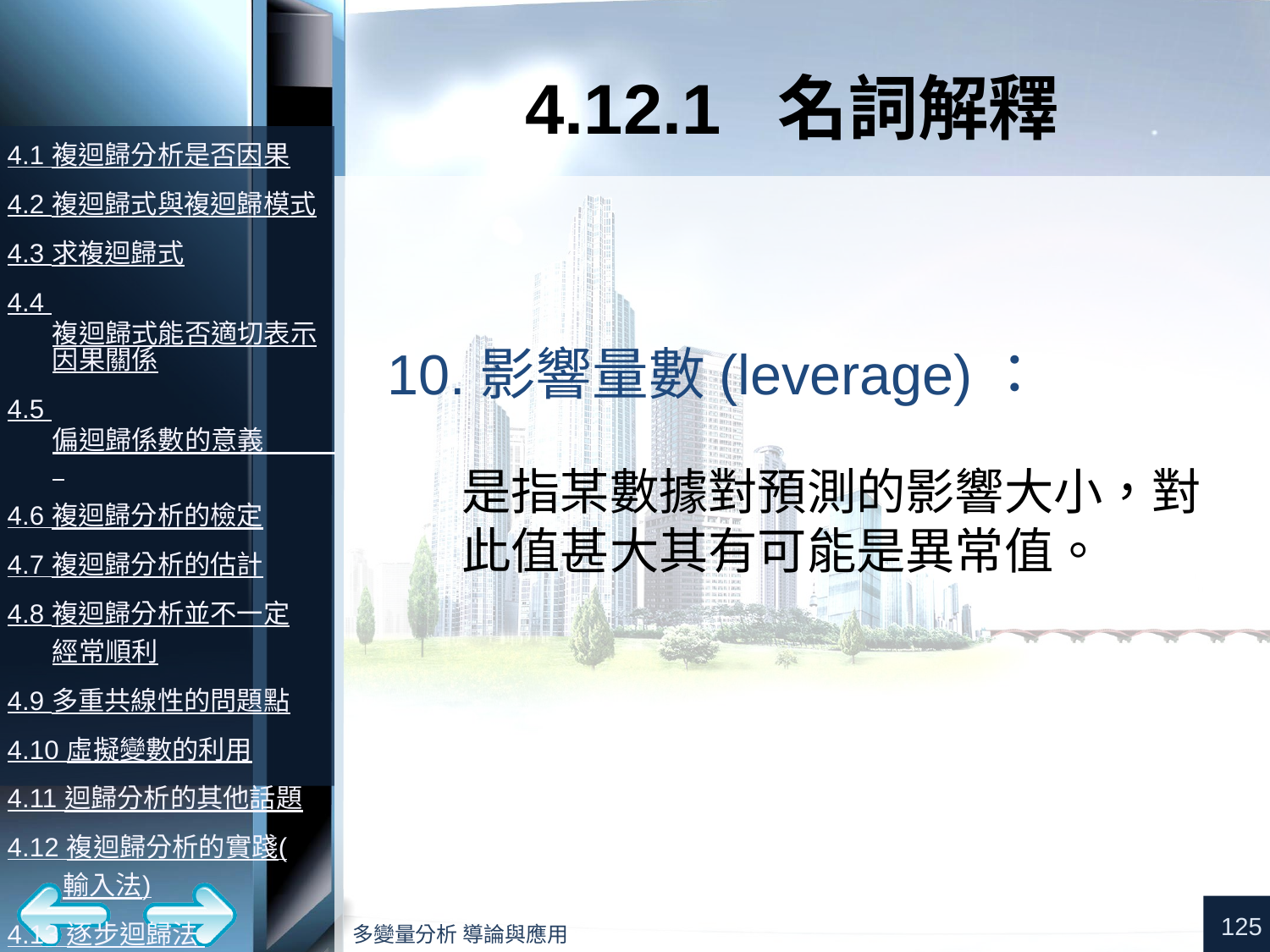

# 4.12.1  名詞解釋
10.影響量數(leverage)：

是指某數據對預測的影響大小，對此值甚大其有可能是異常值。
125
多變量分析 導論與應用